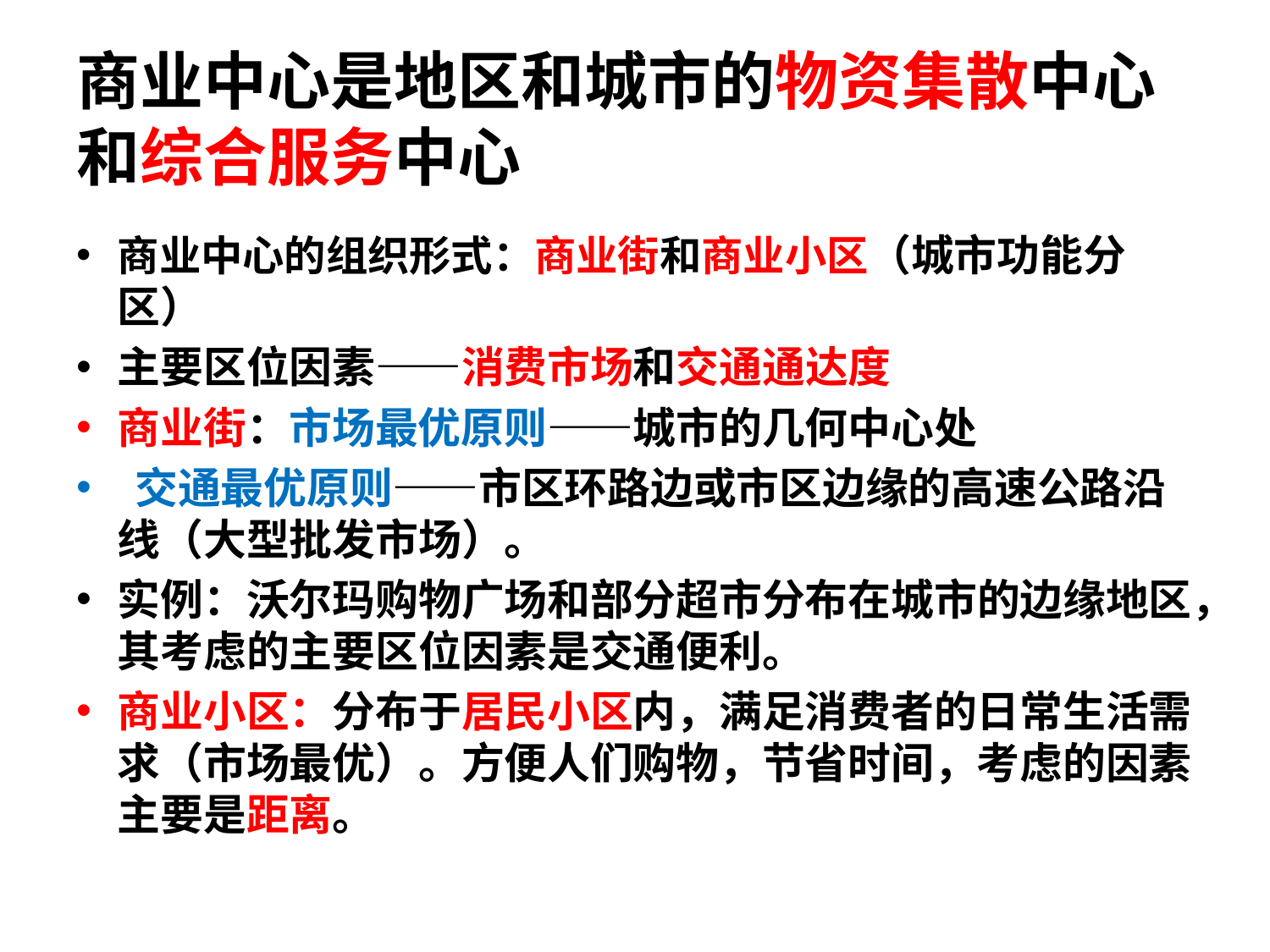

# 商业中心是地区和城市的物资集散中心和综合服务中心
商业中心的组织形式：商业街和商业小区（城市功能分区）
主要区位因素——消费市场和交通通达度
商业街：市场最优原则——城市的几何中心处
 交通最优原则——市区环路边或市区边缘的高速公路沿线（大型批发市场）。
实例：沃尔玛购物广场和部分超市分布在城市的边缘地区，其考虑的主要区位因素是交通便利。
商业小区：分布于居民小区内，满足消费者的日常生活需求（市场最优）。方便人们购物，节省时间，考虑的因素主要是距离。